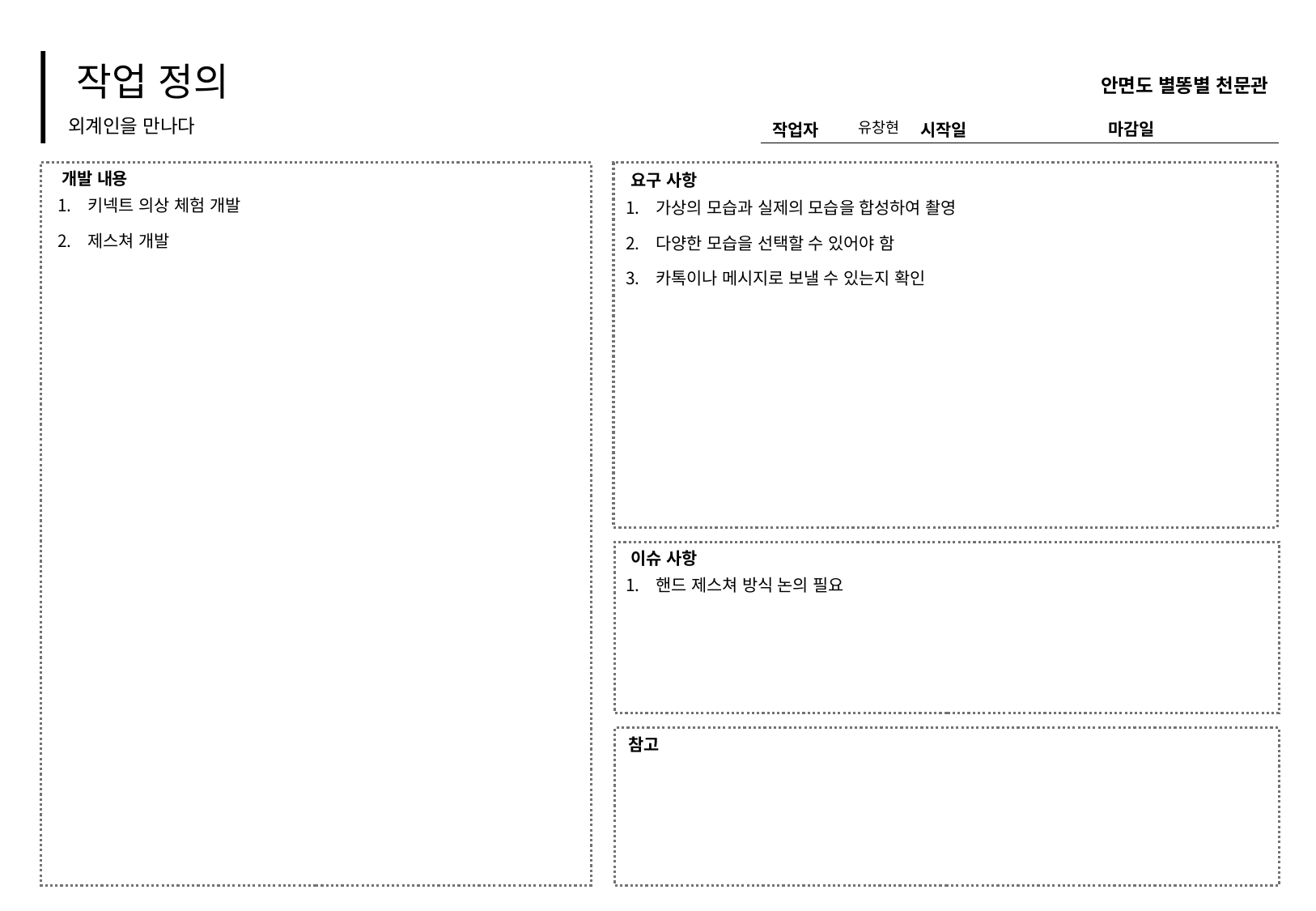

안면도 별똥별 천문관
외계인을 만나다
유창현

키넥트 의상 체험 개발
제스쳐 개발
가상의 모습과 실제의 모습을 합성하여 촬영
다양한 모습을 선택할 수 있어야 함
카톡이나 메시지로 보낼 수 있는지 확인
핸드 제스쳐 방식 논의 필요